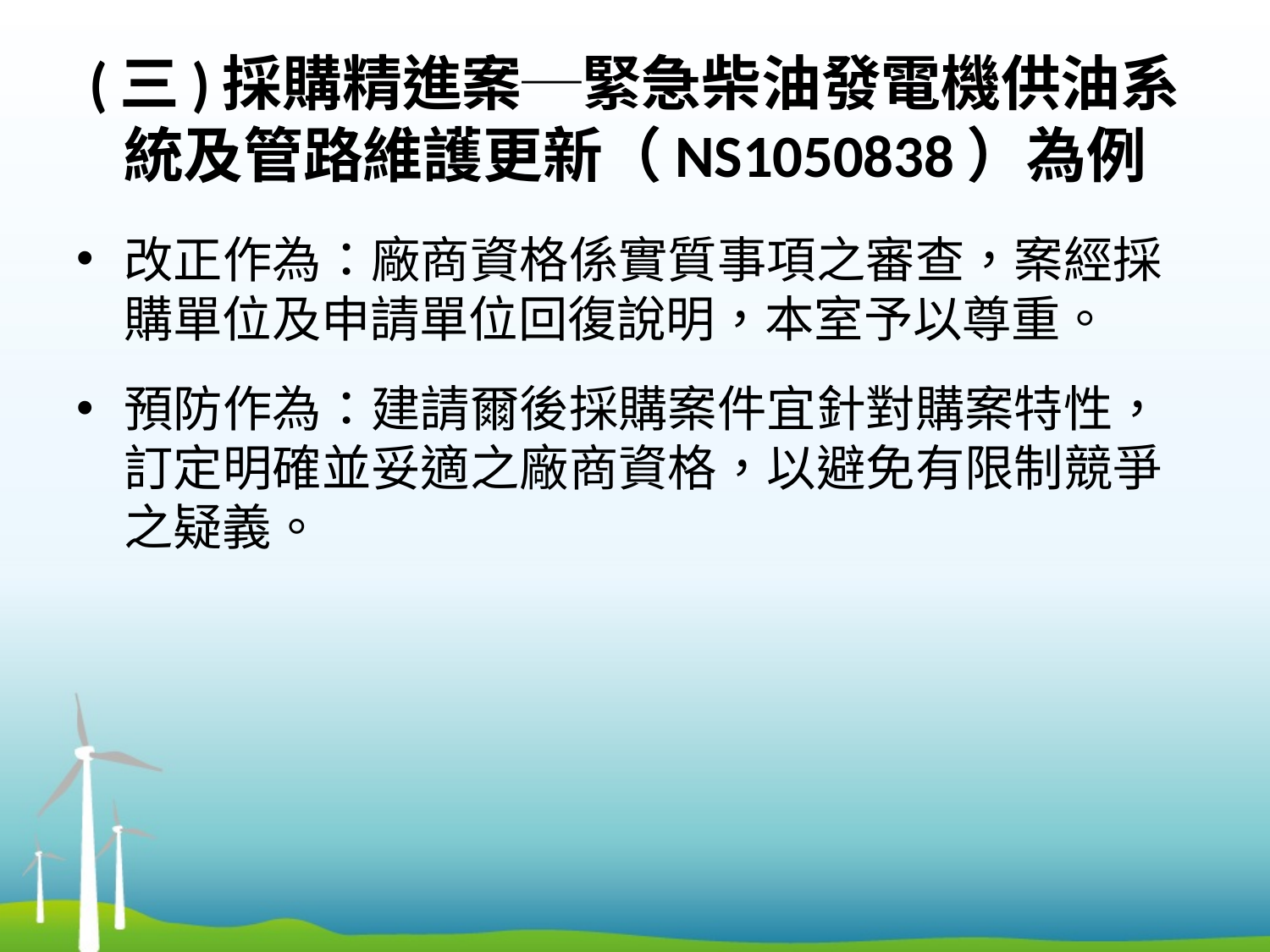

# (三)採購精進案─緊急柴油發電機供油系統及管路維護更新（NS1050838）為例
改正作為：廠商資格係實質事項之審查，案經採購單位及申請單位回復說明，本室予以尊重。
預防作為：建請爾後採購案件宜針對購案特性，訂定明確並妥適之廠商資格，以避免有限制競爭之疑義。